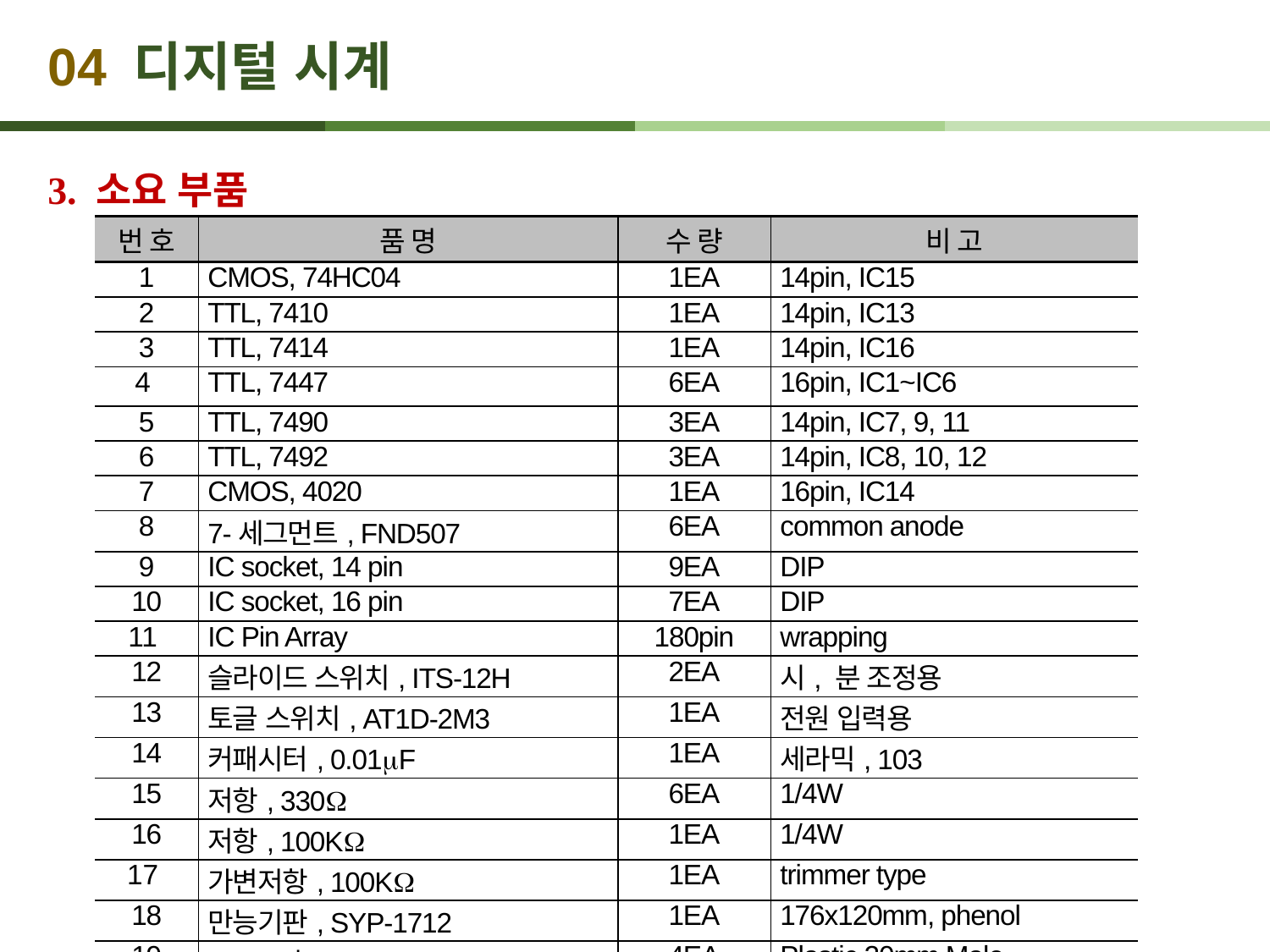

# 04 디지털 시계
3. 소요 부품
| 번 호 | 품 명 | 수 량 | 비 고 |
| --- | --- | --- | --- |
| 1 | CMOS, 74HC04 | 1EA | 14pin, IC15 |
| 2 | TTL, 7410 | 1EA | 14pin, IC13 |
| 3 | TTL, 7414 | 1EA | 14pin, IC16 |
| 4 | TTL, 7447 | 6EA | 16pin, IC1~IC6 |
| 5 | TTL, 7490 | 3EA | 14pin, IC7, 9, 11 |
| 6 | TTL, 7492 | 3EA | 14pin, IC8, 10, 12 |
| 7 | CMOS, 4020 | 1EA | 16pin, IC14 |
| 8 | 7-세그먼트, FND507 | 6EA | common anode |
| 9 | IC socket, 14 pin | 9EA | DIP |
| 10 | IC socket, 16 pin | 7EA | DIP |
| 11 | IC Pin Array | 180pin | wrapping |
| 12 | 슬라이드 스위치, ITS-12H | 2EA | 시, 분 조정용 |
| 13 | 토글 스위치, AT1D-2M3 | 1EA | 전원 입력용 |
| 14 | 커패시터, 0.01μF | 1EA | 세라믹, 103 |
| 15 | 저항, 330Ω | 6EA | 1/4W |
| 16 | 저항, 100KΩ | 1EA | 1/4W |
| 17 | 가변저항, 100KΩ | 1EA | trimmer type |
| 18 | 만능기판, SYP-1712 | 1EA | 176x120mm, phenol |
| 19 | PCB 서포트, M-20mm | 4EA | Plastic 20mm Male |